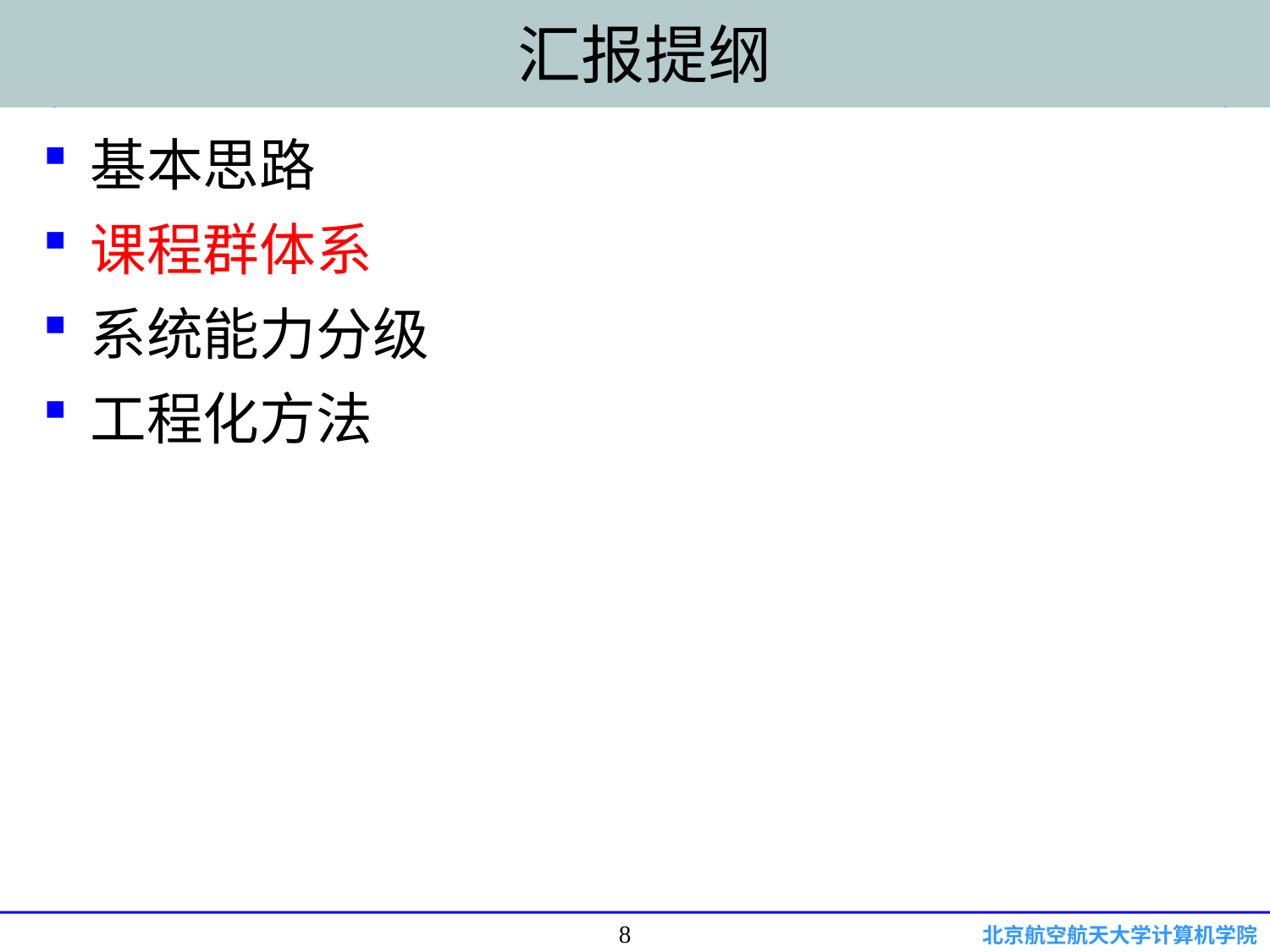

# 汇报提纲
基本思路
课程群体系
系统能力分级
工程化方法
8